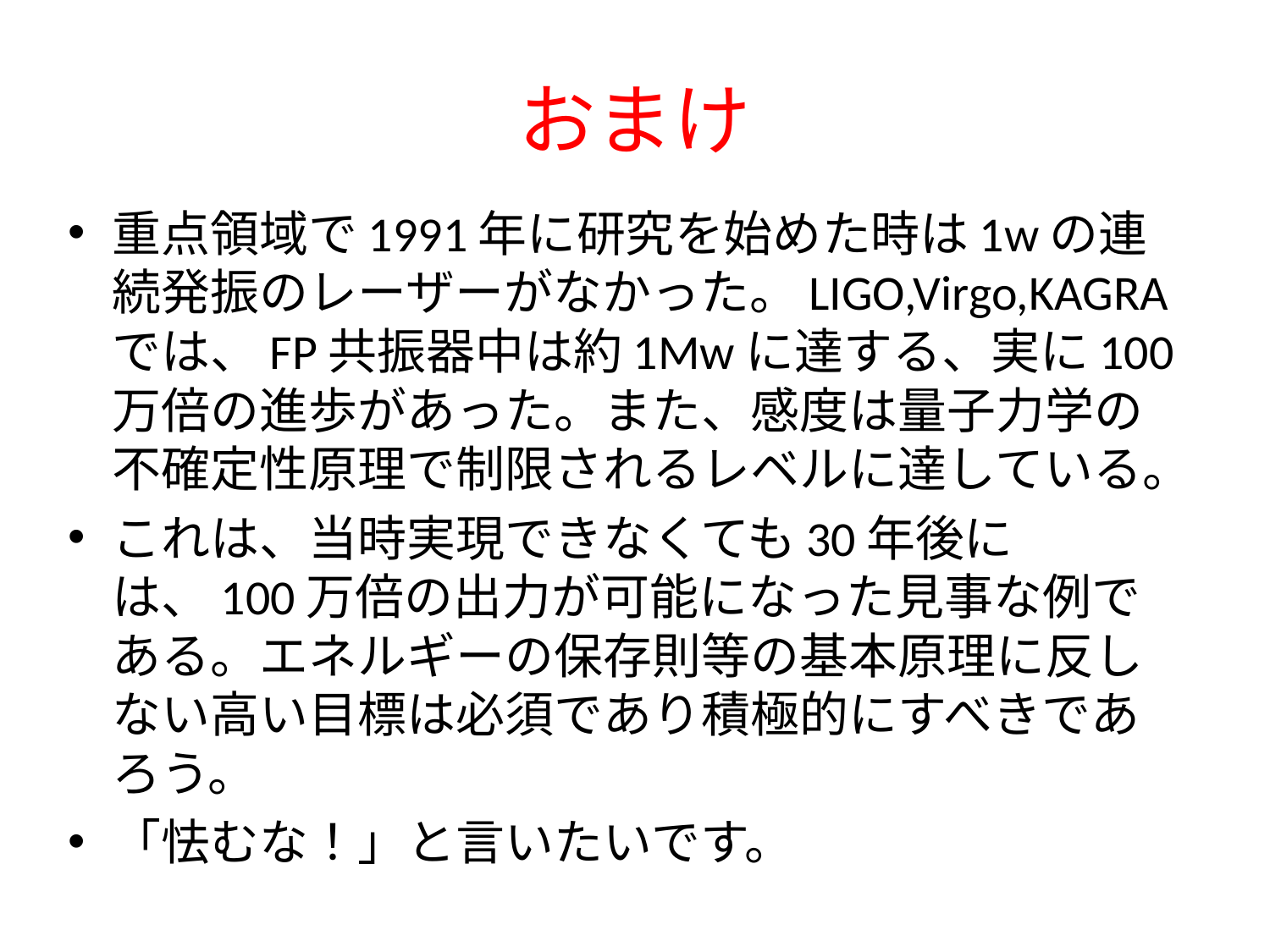

# おまけ
重点領域で1991年に研究を始めた時は1wの連続発振のレーザーがなかった。LIGO,Virgo,KAGRAでは、FP共振器中は約1Mwに達する、実に100万倍の進歩があった。また、感度は量子力学の不確定性原理で制限されるレベルに達している。
これは、当時実現できなくても30年後には、100万倍の出力が可能になった見事な例である。エネルギーの保存則等の基本原理に反しない高い目標は必須であり積極的にすべきであろう。
「怯むな！」と言いたいです。